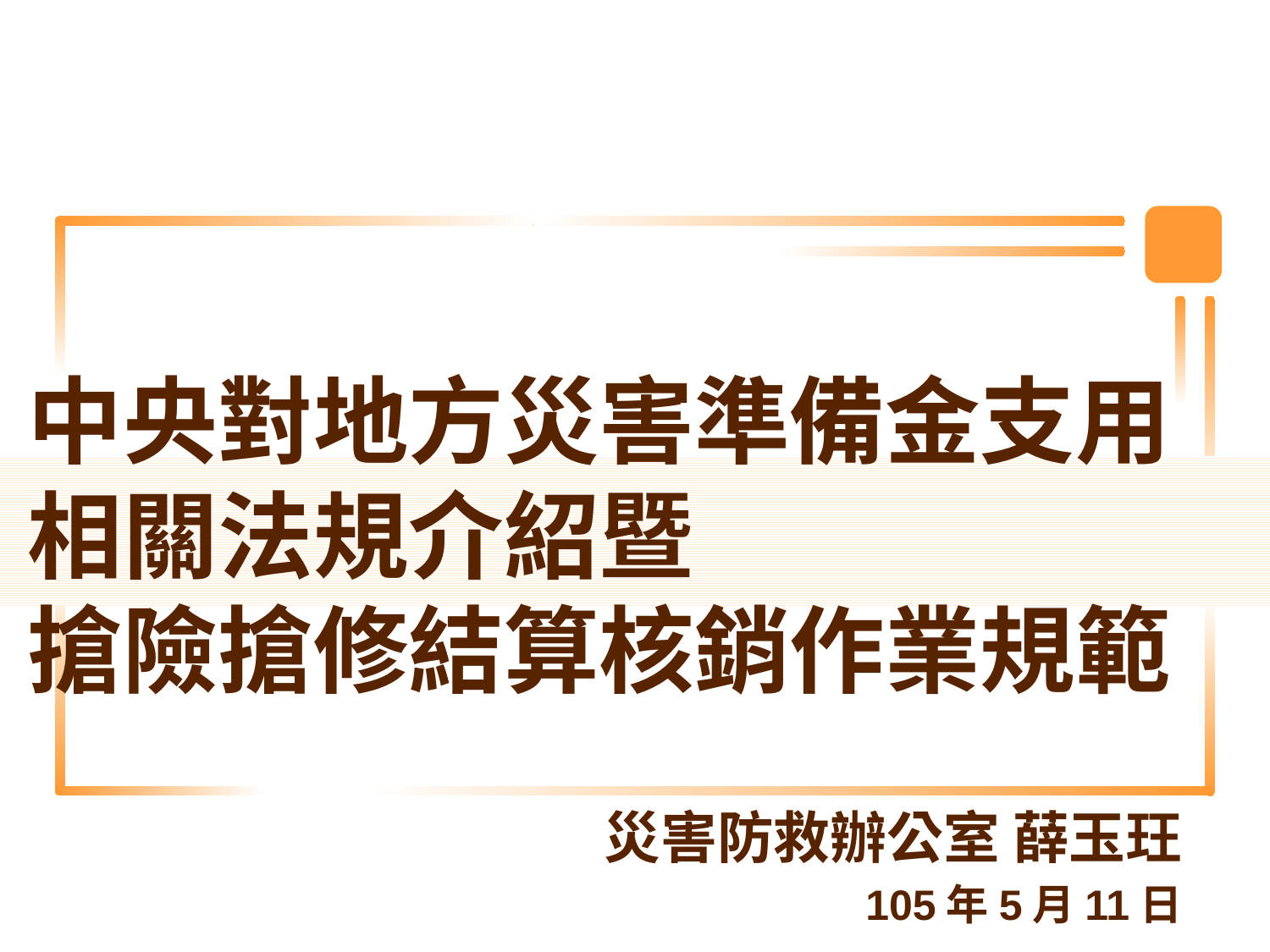

# 中央對地方災害準備金支用相關法規介紹暨 搶險搶修結算核銷作業規範
災害防救辦公室 薛玉玨
105年5月11日